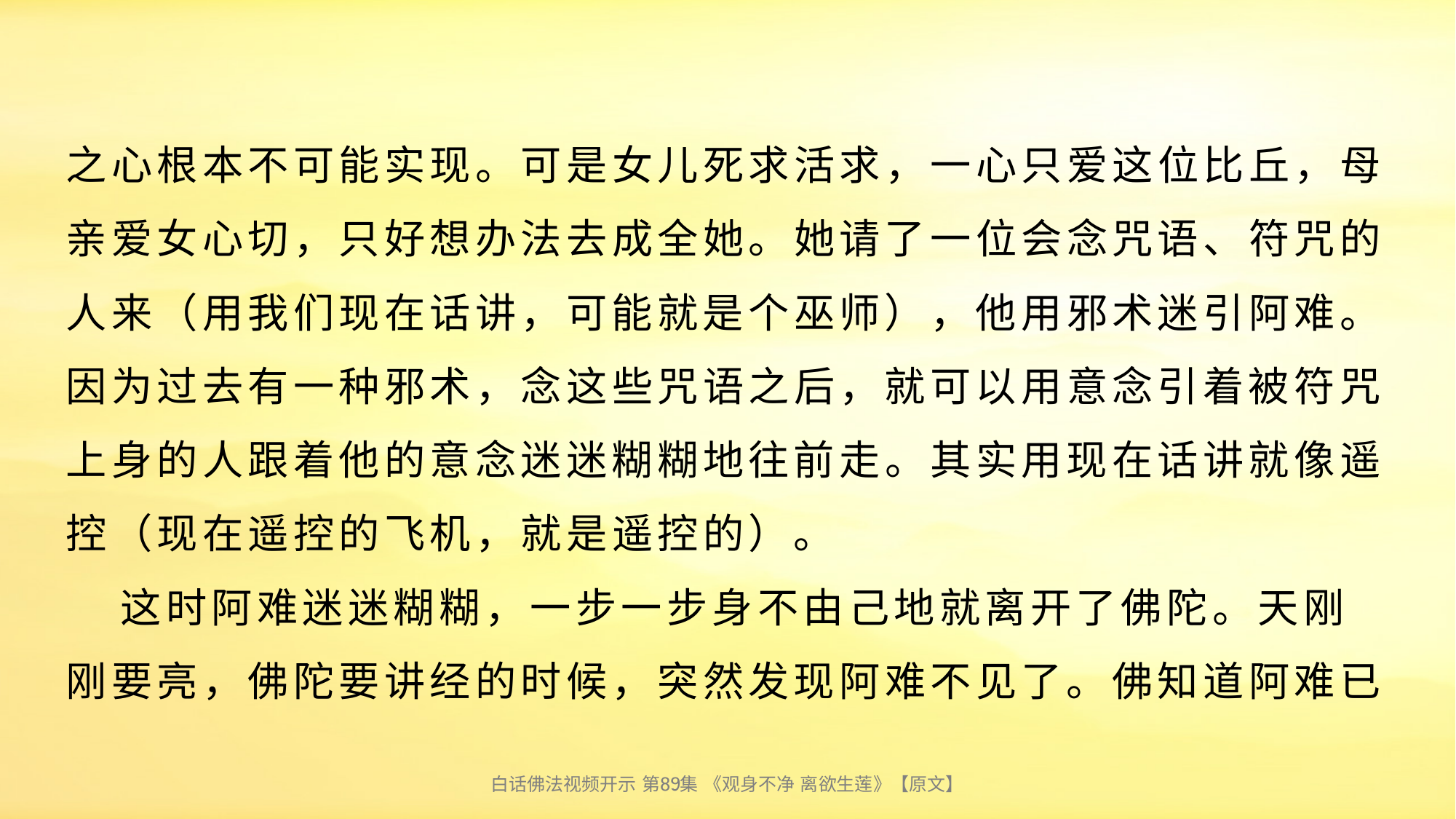

# 之心根本不可能实现。可是女儿死求活求，一心只爱这位比丘，母亲爱女心切，只好想办法去成全她。她请了一位会念咒语、符咒的人来（用我们现在话讲，可能就是个巫师），他用邪术迷引阿难。因为过去有一种邪术，念这些咒语之后，就可以用意念引着被符咒上身的人跟着他的意念迷迷糊糊地往前走。其实用现在话讲就像遥控（现在遥控的飞机，就是遥控的）。 这时阿难迷迷糊糊，一步一步身不由己地就离开了佛陀。天刚刚要亮，佛陀要讲经的时候，突然发现阿难不见了。佛知道阿难已
白话佛法视频开示 第89集 《观身不净 离欲生莲》【原文】